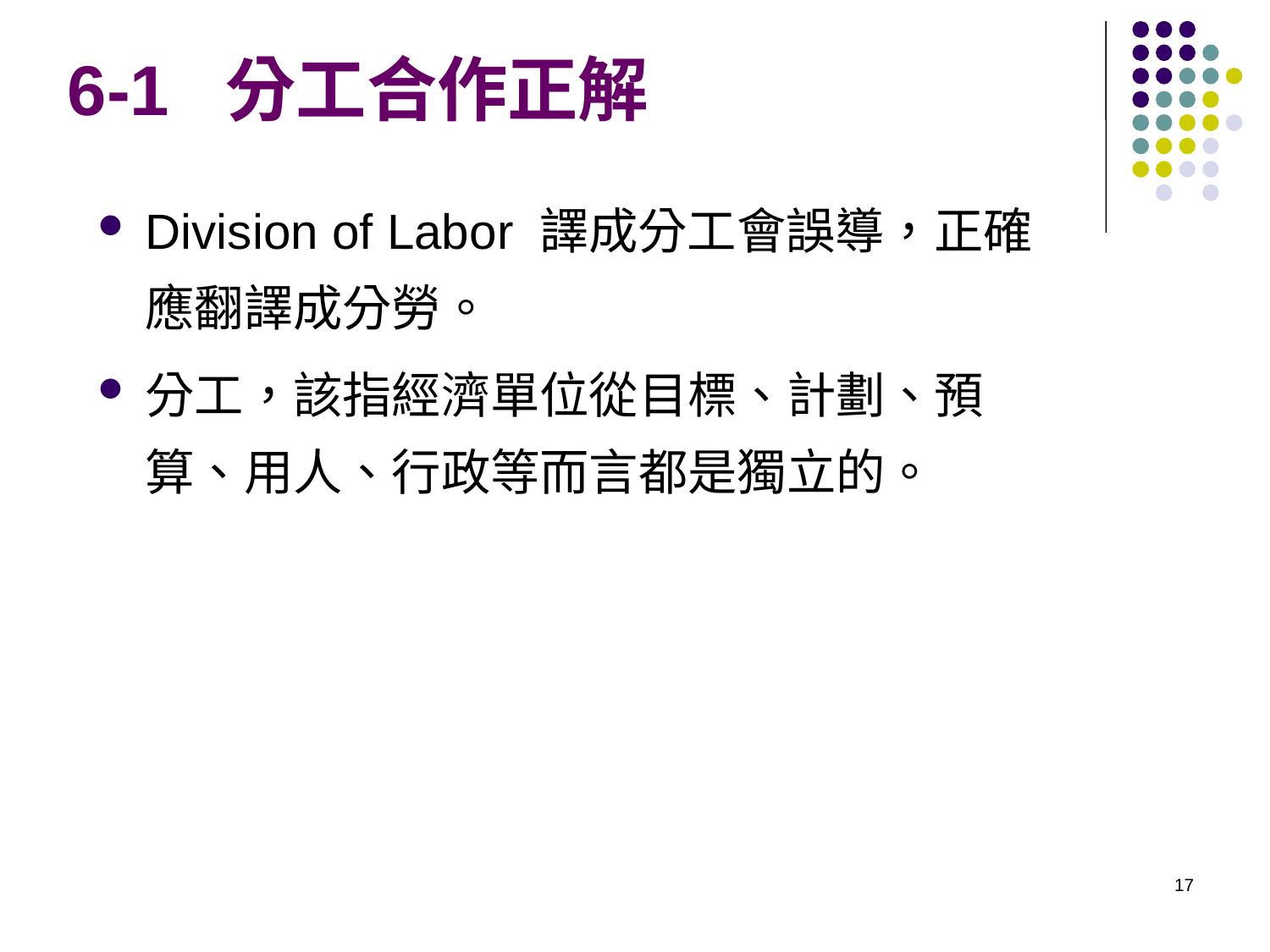

# 6-1  分工合作正解
Division of Labor 譯成分工會誤導，正確應翻譯成分勞。
分工，該指經濟單位從目標、計劃、預算、用人、行政等而言都是獨立的。

17